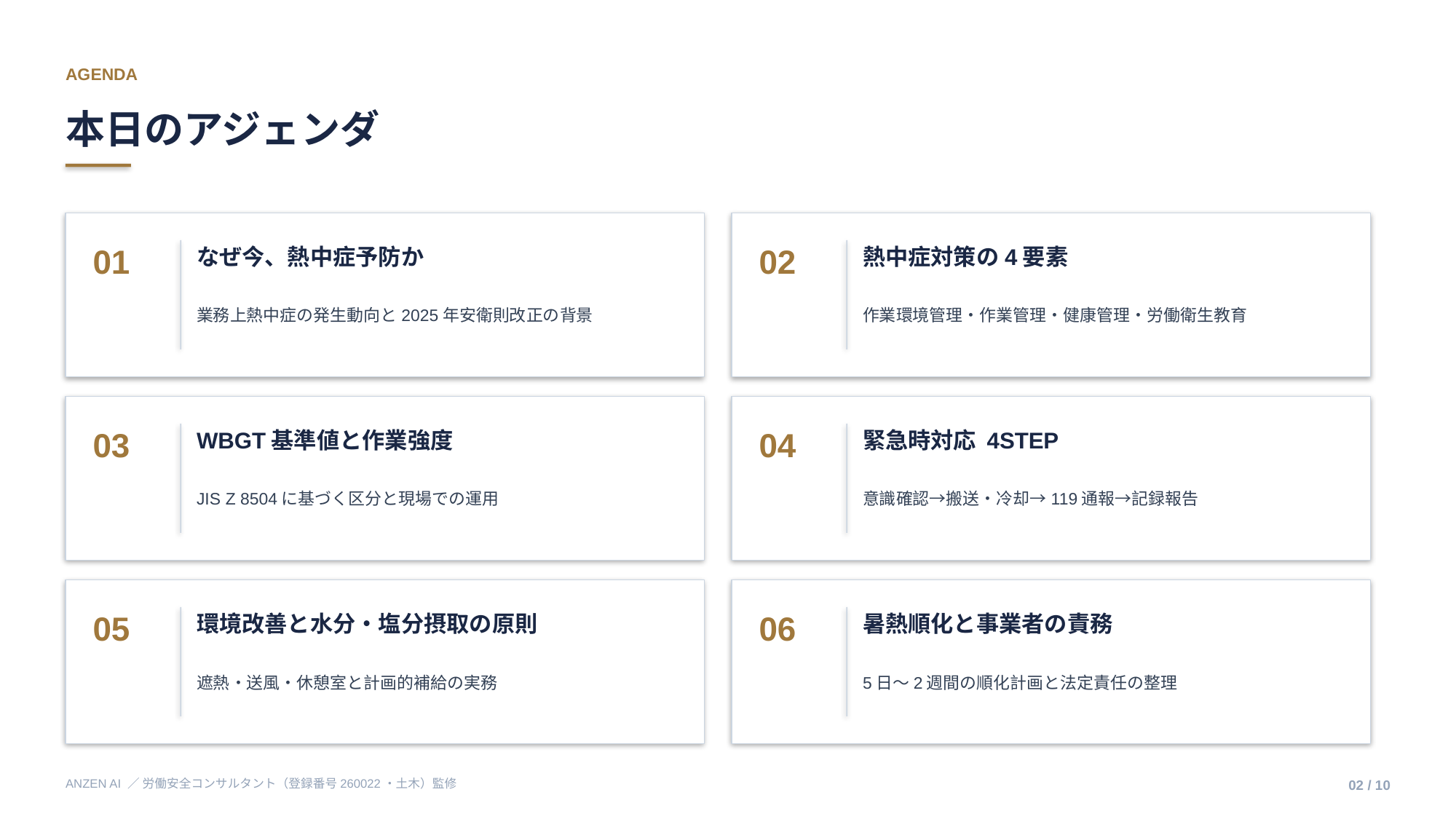

AGENDA
本日のアジェンダ

01
02
なぜ今、熱中症予防か
熱中症対策の4要素

業務上熱中症の発生動向と2025年安衛則改正の背景
作業環境管理・作業管理・健康管理・労働衛生教育

03
04
WBGT基準値と作業強度
緊急時対応 4STEP

JIS Z 8504に基づく区分と現場での運用
意識確認→搬送・冷却→119通報→記録報告

05
06
環境改善と水分・塩分摂取の原則
暑熱順化と事業者の責務

遮熱・送風・休憩室と計画的補給の実務
5日〜2週間の順化計画と法定責任の整理
ANZEN AI ／ 労働安全コンサルタント（登録番号260022・土木）監修
02 / 10